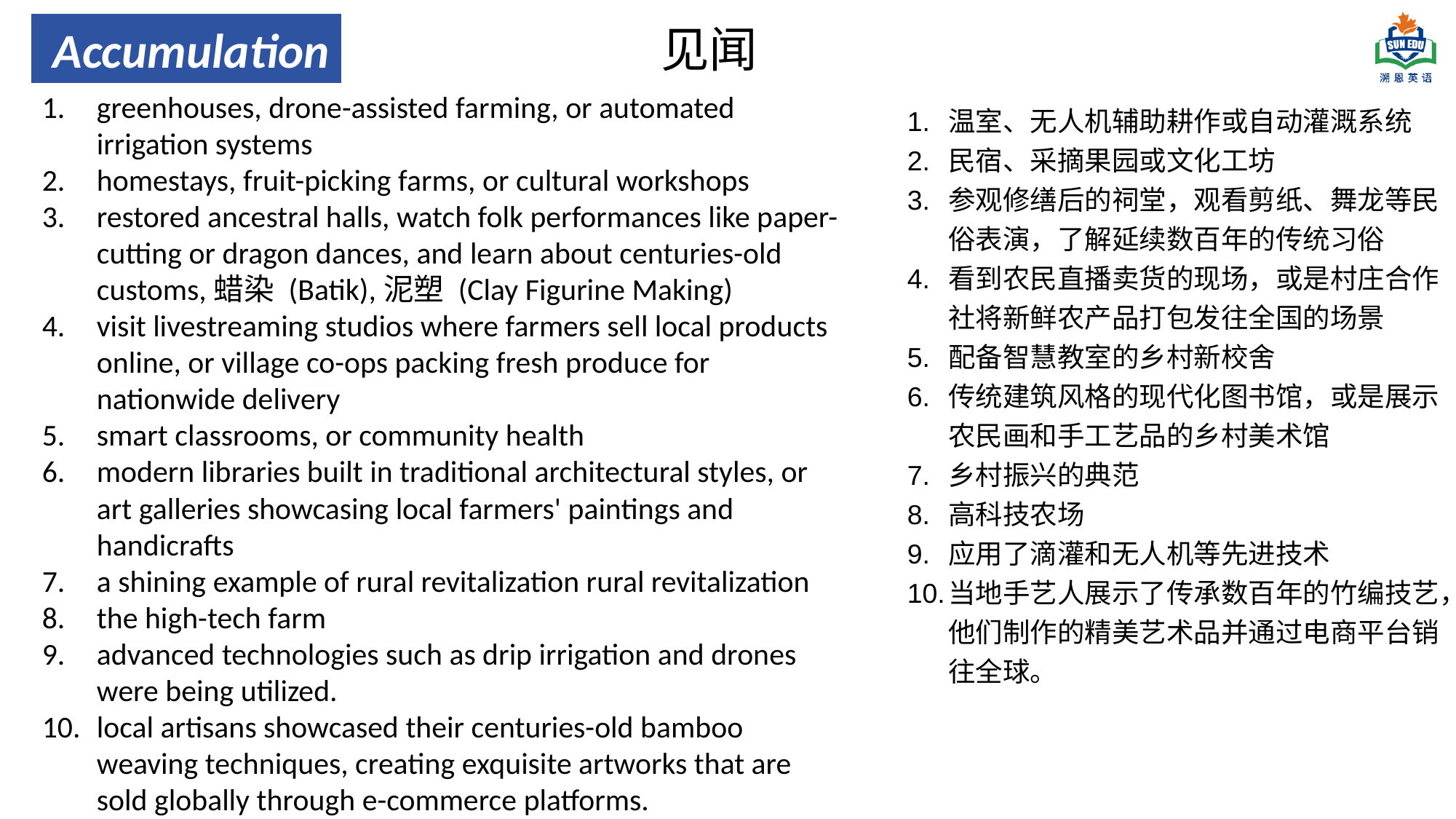

见闻
 Accumulation
greenhouses, drone-assisted farming, or automated irrigation systems
homestays, fruit-picking farms, or cultural workshops
restored ancestral halls, watch folk performances like paper-cutting or dragon dances, and learn about centuries-old customs,蜡染 (Batik),泥塑 (Clay Figurine Making)
visit livestreaming studios where farmers sell local products online, or village co-ops packing fresh produce for nationwide delivery
smart classrooms, or community health
modern libraries built in traditional architectural styles, or art galleries showcasing local farmers' paintings and handicrafts
a shining example of rural revitalization rural revitalization
the high-tech farm
advanced technologies such as drip irrigation and drones were being utilized.
local artisans showcased their centuries-old bamboo weaving techniques, creating exquisite artworks that are sold globally through e-commerce platforms.

温室、无人机辅助耕作或自动灌溉系统
民宿、采摘果园或文化工坊
参观修缮后的祠堂，观看剪纸、舞龙等民俗表演，了解延续数百年的传统习俗
看到农民直播卖货的现场，或是村庄合作社将新鲜农产品打包发往全国的场景
配备智慧教室的乡村新校舍
传统建筑风格的现代化图书馆，或是展示农民画和手工艺品的乡村美术馆
乡村振兴的典范
高科技农场
应用了滴灌和无人机等先进技术
当地手艺人展示了传承数百年的竹编技艺，他们制作的精美艺术品并通过电商平台销往全球。